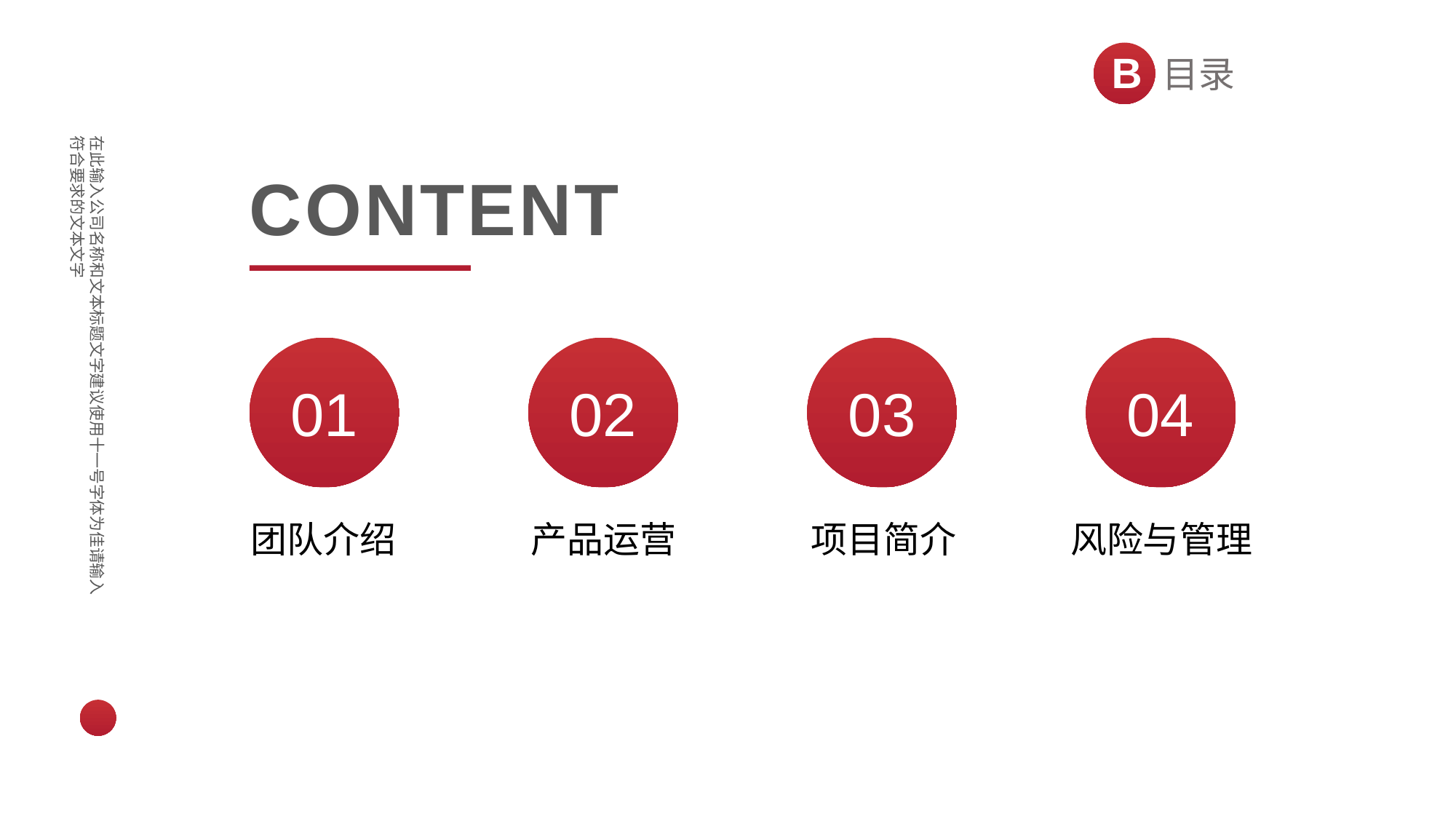

B

目录
CONTENT

01
团队介绍

02
产品运营

03
项目简介

04
风险与管理
在此输入公司名称和文本标题文字建议使用十一号字体为佳请输入符合要求的文本文字